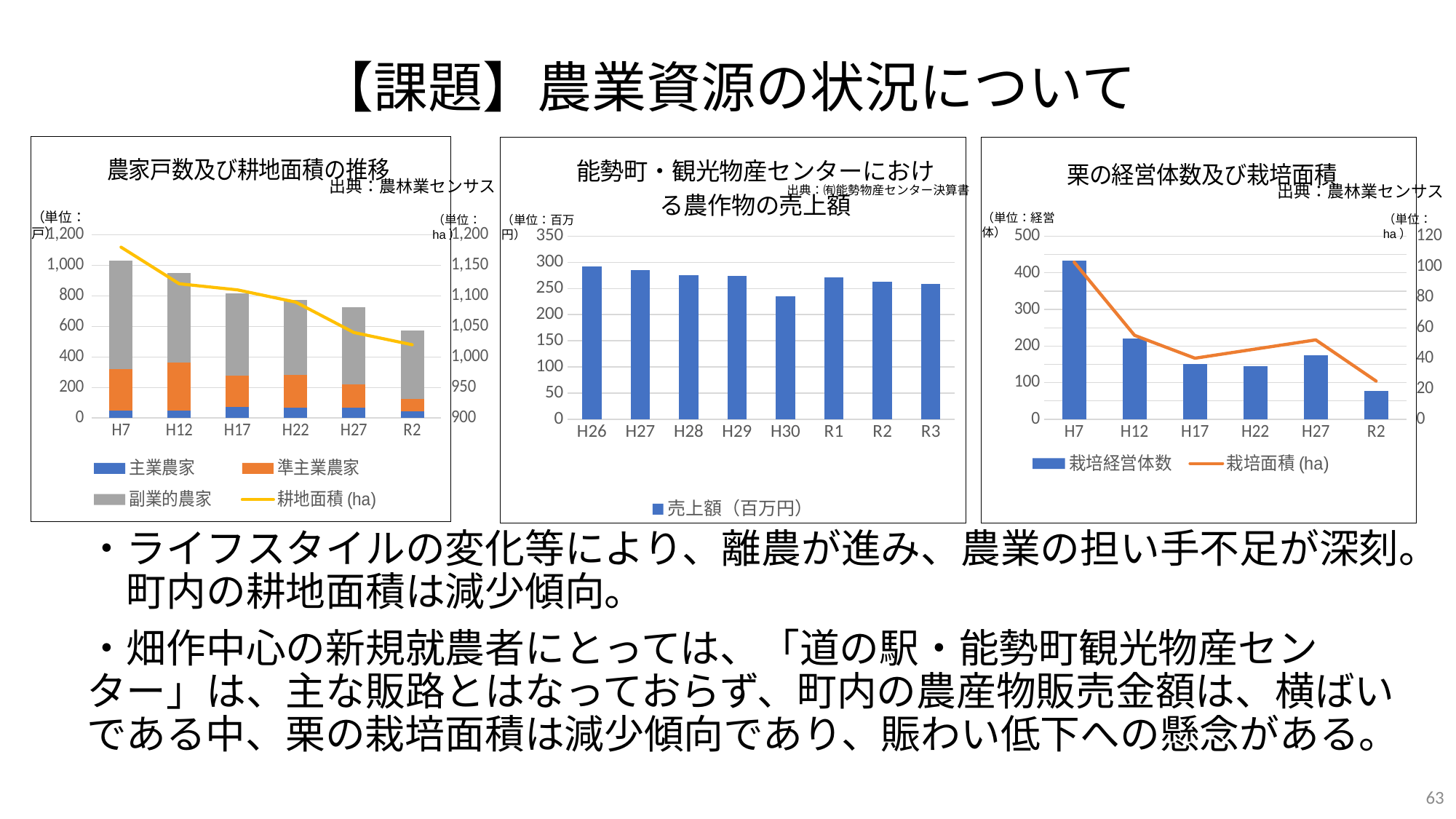

# 【課題】農業資源の状況について

### Chart: 農家戸数及び耕地面積の推移

| Category | 主業農家 | 準主業農家 | 副業的農家 | 耕地面積(ha) |
|---|---|---|---|---|
| H7 | 50.0 | 270.0 | 713.0 | 1180.0 |
| H12 | 50.0 | 312.0 | 588.0 | 1120.0 |
| H17 | 72.0 | 206.0 | 540.0 | 1110.0 |
| H22 | 66.0 | 214.0 | 495.0 | 1090.0 |
| H27 | 68.0 | 150.0 | 507.0 | 1040.0 |
| R2 | 42.0 | 85.0 | 447.0 | 1020.0 |

### Chart: 能勢町・観光物産センターにおける農作物の売上額

| Category | 売上額（百万円） |
|---|---|
| H26 | 292.0 |
| H27 | 285.0 |
| H28 | 276.0 |
| H29 | 274.0 |
| H30 | 235.0 |
| R1 | 271.0 |
| R2 | 263.0 |
| R3 | 259.0 |
出典：㈲能勢物産センター決算書

### Chart: 栗の経営体数及び栽培面積

| Category | 栽培経営体数 | 栽培面積(ha) |
|---|---|---|
| H7 | 433.0 | 103.0 |
| H12 | 221.0 | 55.0 |
| H17 | 151.0 | 40.0 |
| H22 | 144.0 | 46.0 |
| H27 | 174.0 | 52.0 |
| R2 | 77.0 | 25.0 |
出典：農林業センサス
出典：農林業センサス
（単位：戸）
（単位：経営体）
（単位：ha）
（単位：百万円）
（単位：ha）
・ライフスタイルの変化等により、離農が進み、農業の担い手不足が深刻。　町内の耕地面積は減少傾向。
・畑作中心の新規就農者にとっては、「道の駅・能勢町観光物産センター」は、主な販路とはなっておらず、町内の農産物販売金額は、横ばいである中、栗の栽培面積は減少傾向であり、賑わい低下への懸念がある。
63